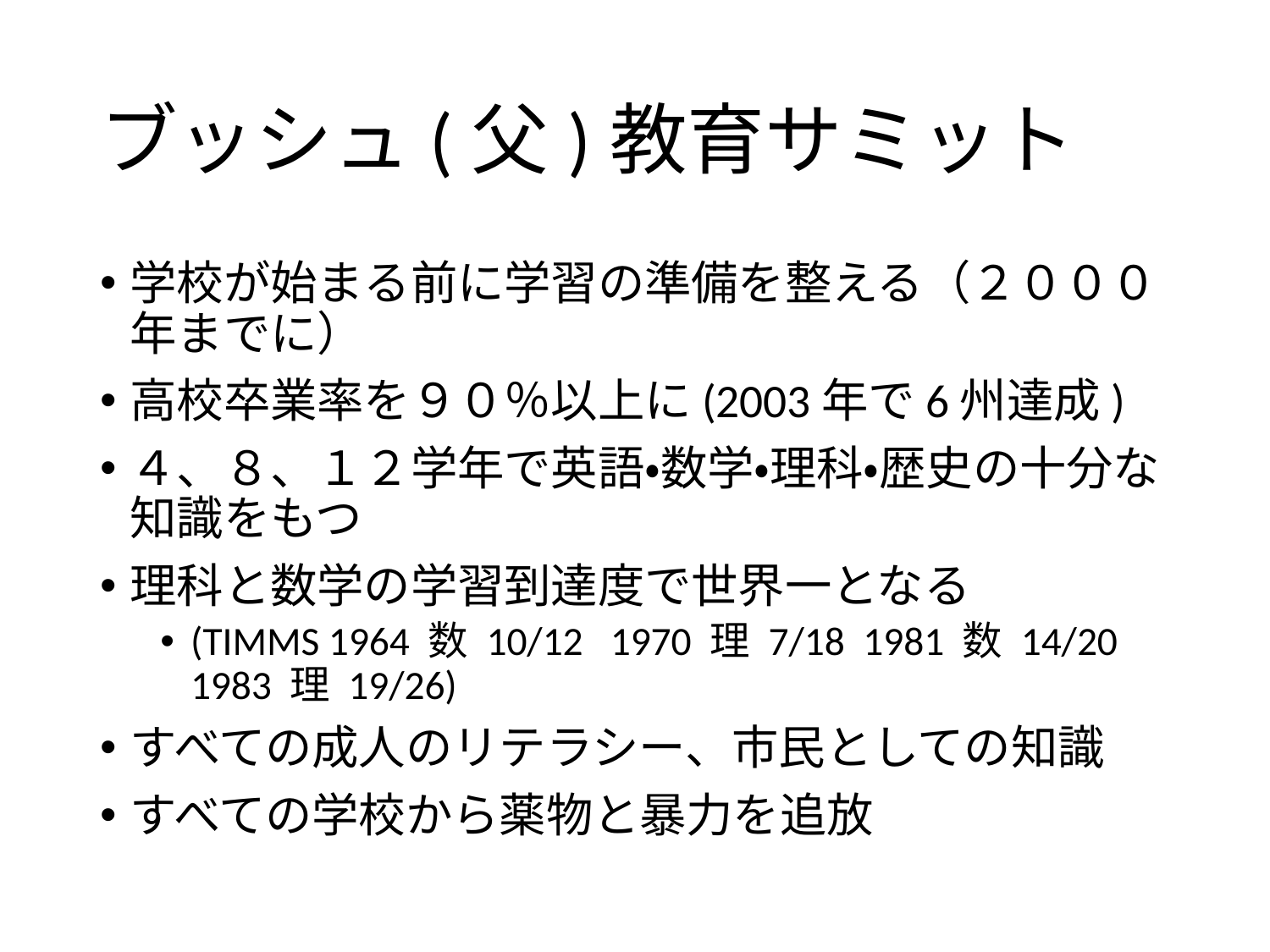

# ブッシュ(父)教育サミット
学校が始まる前に学習の準備を整える（２０００年までに）
高校卒業率を９０％以上に(2003年で6州達成)
４、８、１２学年で英語・数学・理科・歴史の十分な知識をもつ
理科と数学の学習到達度で世界一となる
(TIMMS 1964 数 10/12   1970 理 7/18  1981 数 14/20  1983 理 19/26)
すべての成人のリテラシー、市民としての知識
すべての学校から薬物と暴力を追放